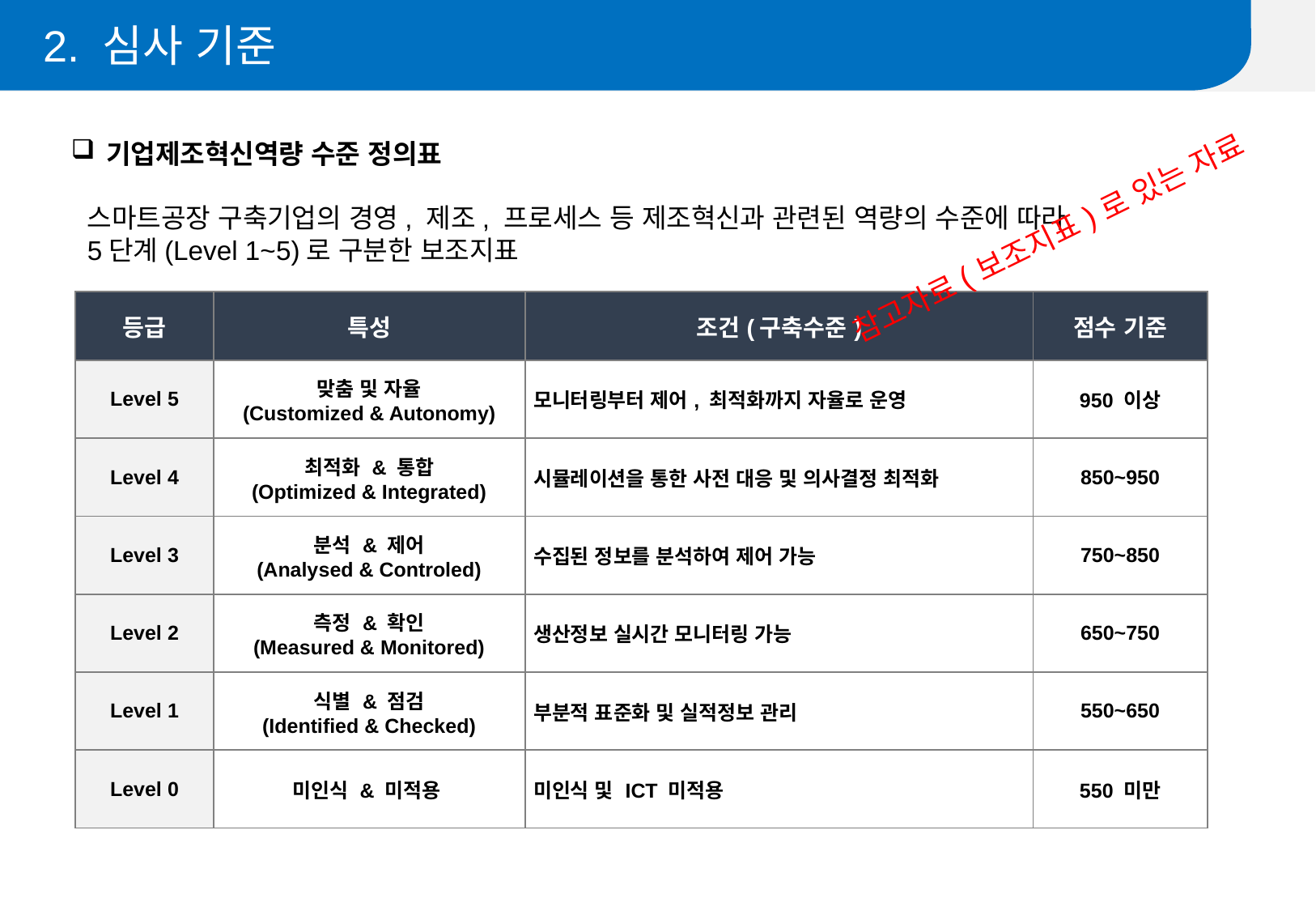

2. 심사 기준
기업제조혁신역량 수준 정의표
스마트공장 구축기업의 경영, 제조, 프로세스 등 제조혁신과 관련된 역량의 수준에 따라
5단계(Level 1~5)로 구분한 보조지표
참고자료(보조지표)로 있는 자료
| 등급 | 특성 | 조건(구축수준) | 점수 기준 |
| --- | --- | --- | --- |
| Level 5 | 맞춤 및 자율 (Customized & Autonomy) | 모니터링부터 제어, 최적화까지 자율로 운영 | 950 이상 |
| Level 4 | 최적화 & 통합 (Optimized & Integrated) | 시뮬레이션을 통한 사전 대응 및 의사결정 최적화 | 850~950 |
| Level 3 | 분석 & 제어 (Analysed & Controled) | 수집된 정보를 분석하여 제어 가능 | 750~850 |
| Level 2 | 측정 & 확인 (Measured & Monitored) | 생산정보 실시간 모니터링 가능 | 650~750 |
| Level 1 | 식별 & 점검 (Identified & Checked) | 부분적 표준화 및 실적정보 관리 | 550~650 |
| Level 0 | 미인식 & 미적용 | 미인식 및 ICT 미적용 | 550 미만 |